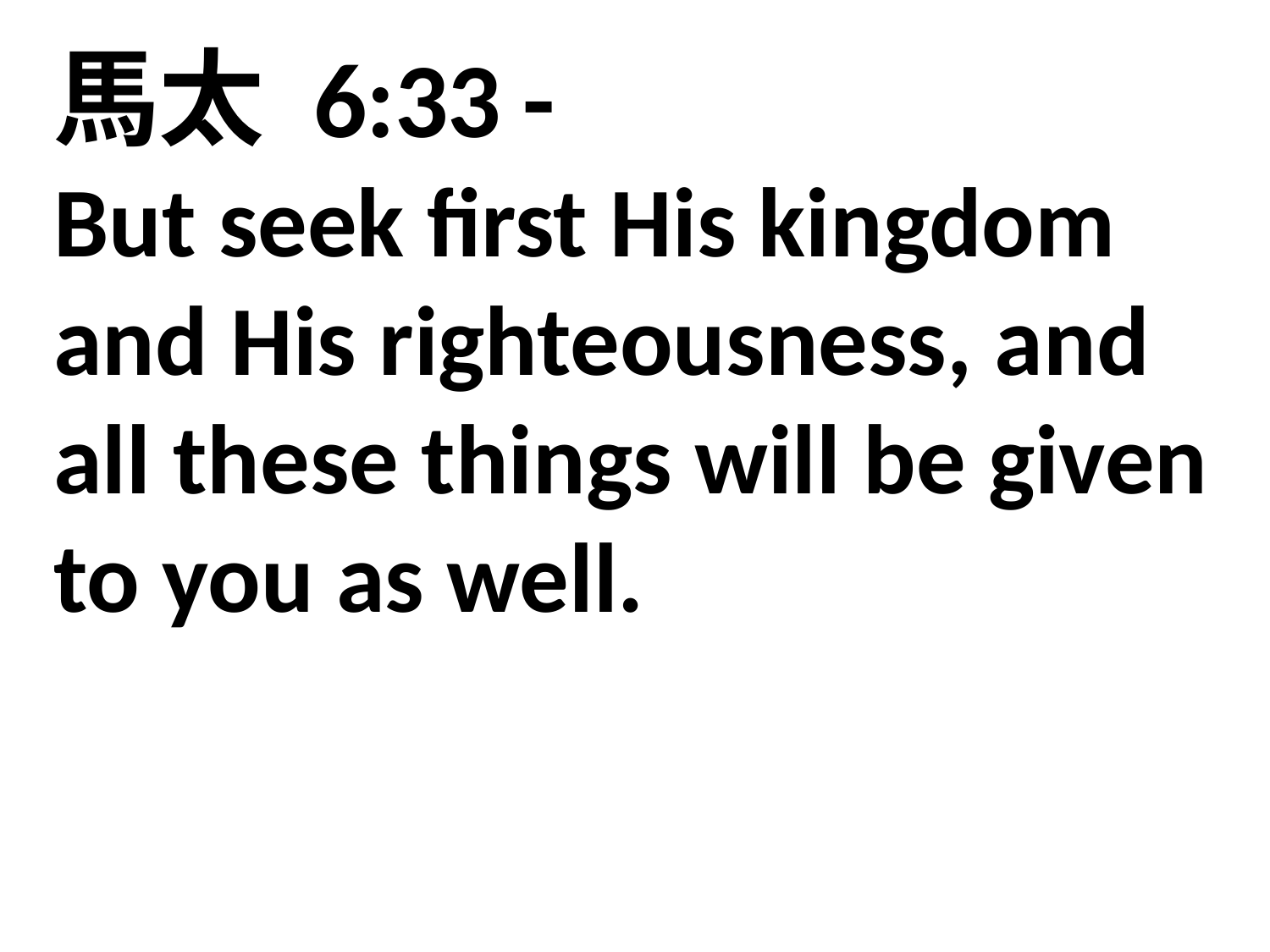

馬太 6:33 -
But seek first His kingdom and His righteousness, and all these things will be given to you as well.